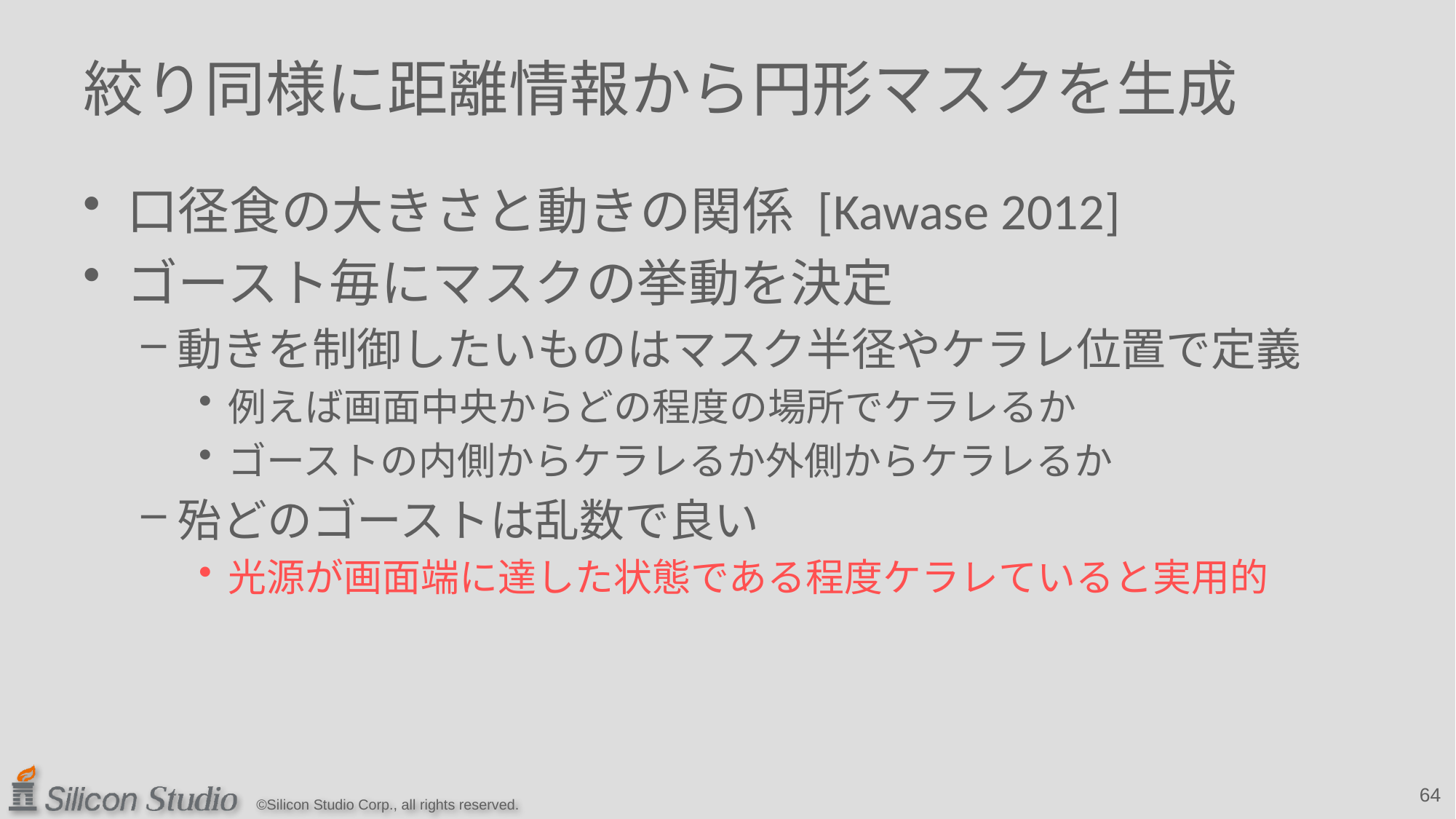

# 絞り同様に距離情報から円形マスクを生成
口径食の大きさと動きの関係 [Kawase 2012]
ゴースト毎にマスクの挙動を決定
動きを制御したいものはマスク半径やケラレ位置で定義
例えば画面中央からどの程度の場所でケラレるか
ゴーストの内側からケラレるか外側からケラレるか
殆どのゴーストは乱数で良い
光源が画面端に達した状態である程度ケラレていると実用的
64